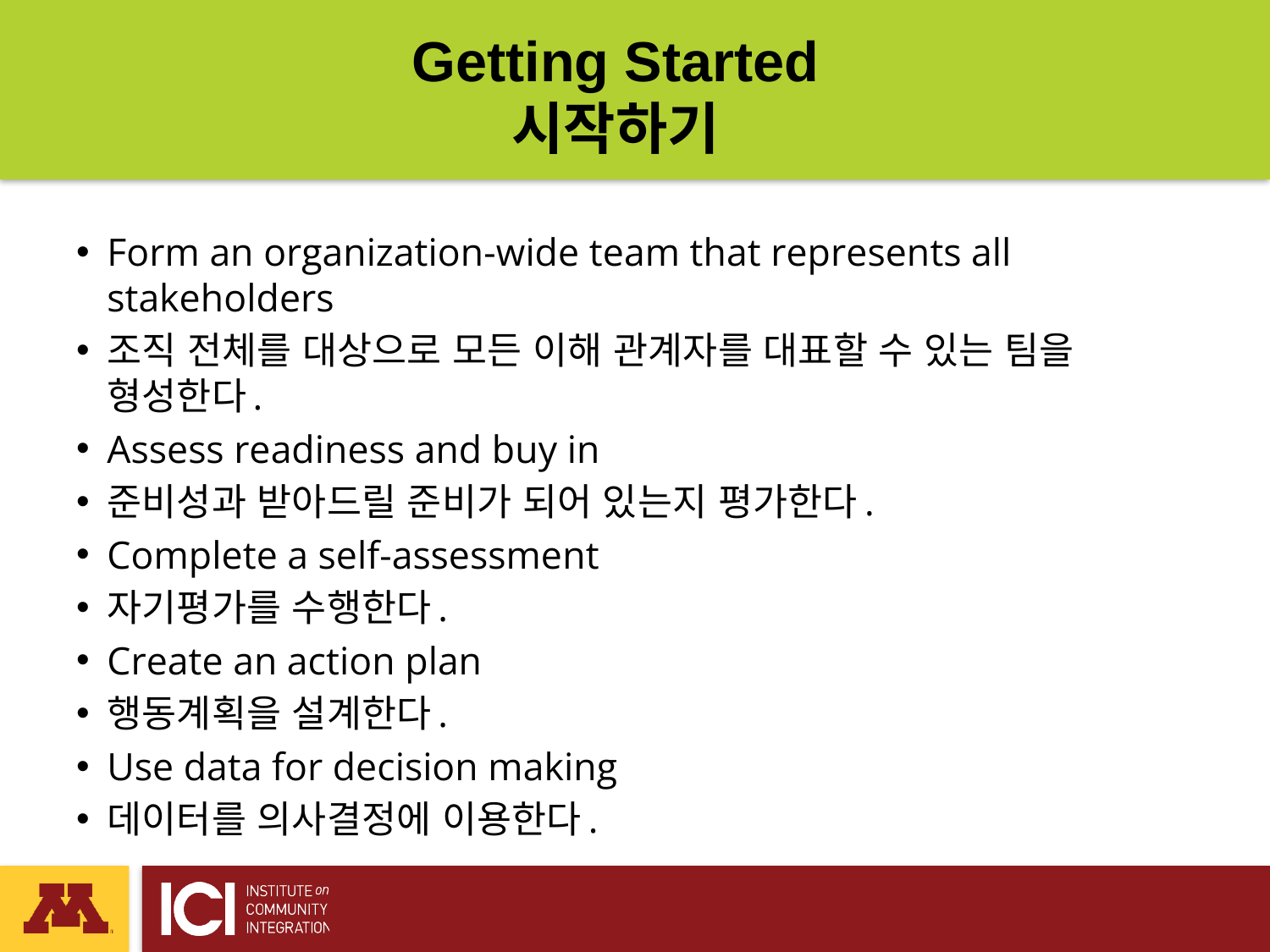

# Getting Started 시작하기
Form an organization-wide team that represents all stakeholders
조직 전체를 대상으로 모든 이해 관계자를 대표할 수 있는 팀을 형성한다.
Assess readiness and buy in
준비성과 받아드릴 준비가 되어 있는지 평가한다.
Complete a self-assessment
자기평가를 수행한다.
Create an action plan
행동계획을 설계한다.
Use data for decision making
데이터를 의사결정에 이용한다.